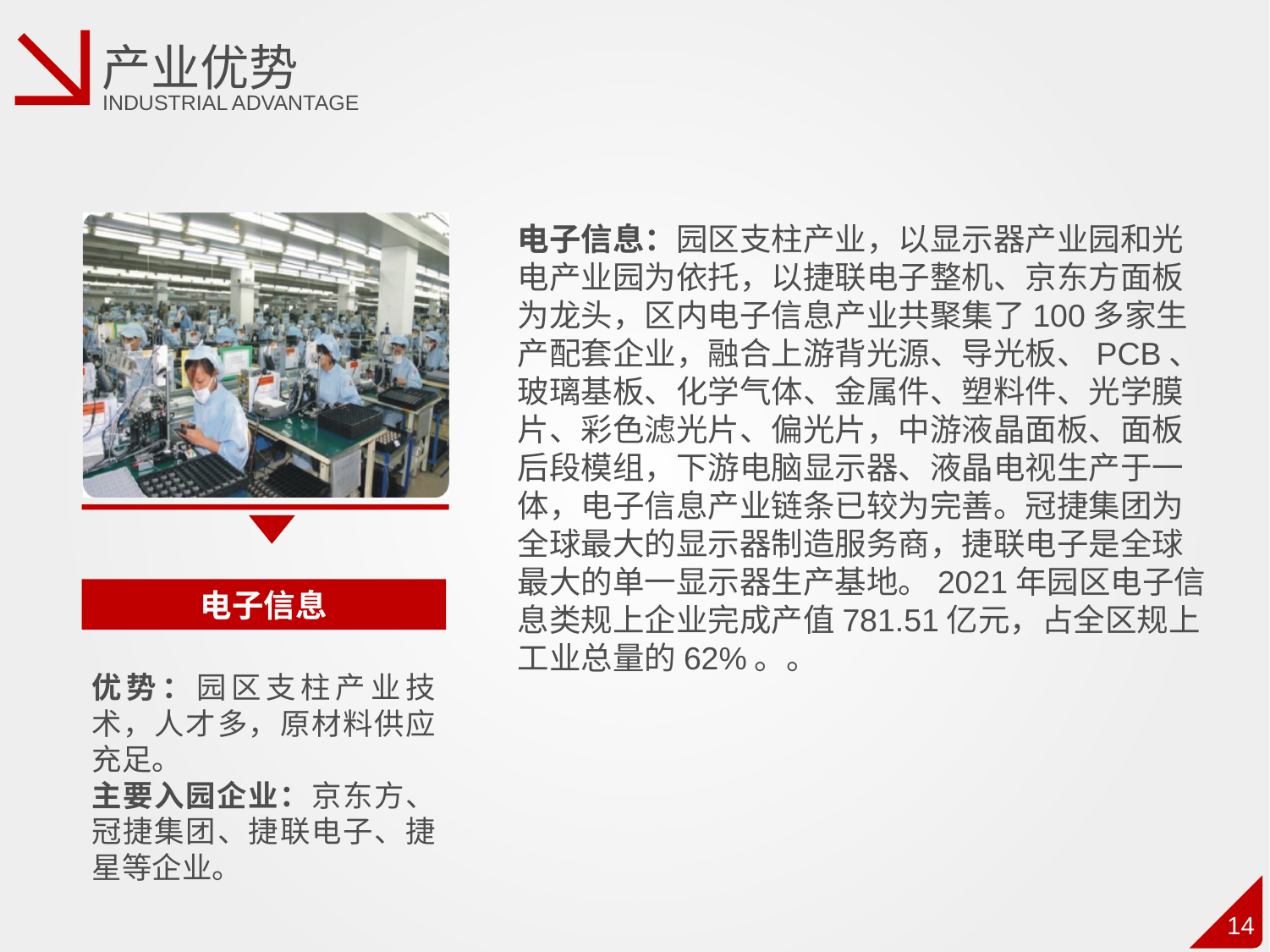

产业优势
industriAL ADVANTAGE

电子信息：园区支柱产业，以显示器产业园和光电产业园为依托，以捷联电子整机、京东方面板为龙头，区内电子信息产业共聚集了100多家生产配套企业，融合上游背光源、导光板、PCB、玻璃基板、化学气体、金属件、塑料件、光学膜片、彩色滤光片、偏光片，中游液晶面板、面板后段模组，下游电脑显示器、液晶电视生产于一体，电子信息产业链条已较为完善。冠捷集团为全球最大的显示器制造服务商，捷联电子是全球最大的单一显示器生产基地。2021年园区电子信息类规上企业完成产值781.51亿元，占全区规上工业总量的62%。。

电子信息
优势：园区支柱产业技术，人才多，原材料供应充足。
主要入园企业：京东方、冠捷集团、捷联电子、捷星等企业。